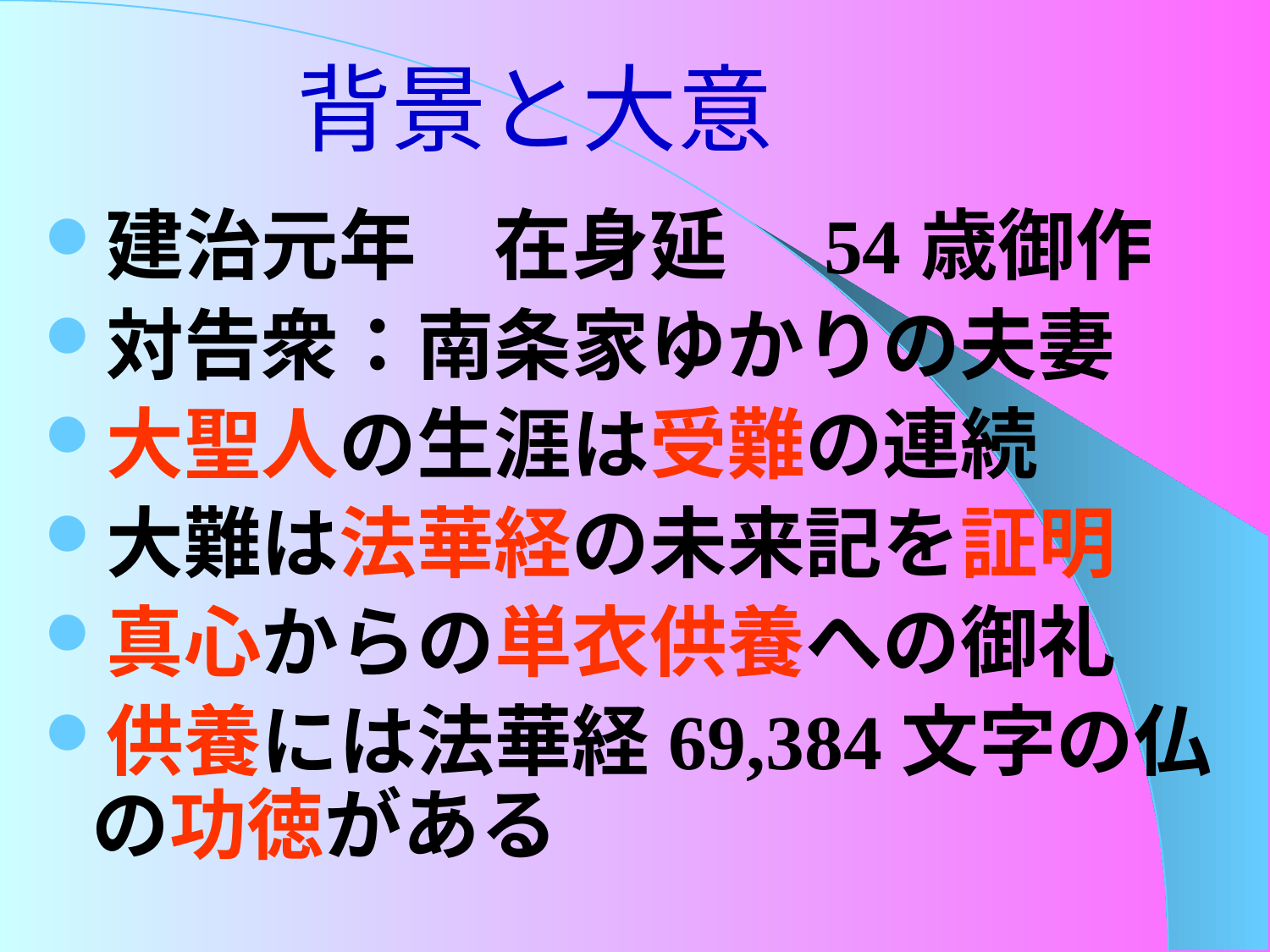

# 背景と大意
建治元年　在身延　54歳御作
対告衆：南条家ゆかりの夫妻
大聖人の生涯は受難の連続
大難は法華経の未来記を証明
真心からの単衣供養への御礼
供養には法華経69,384文字の仏の功徳がある